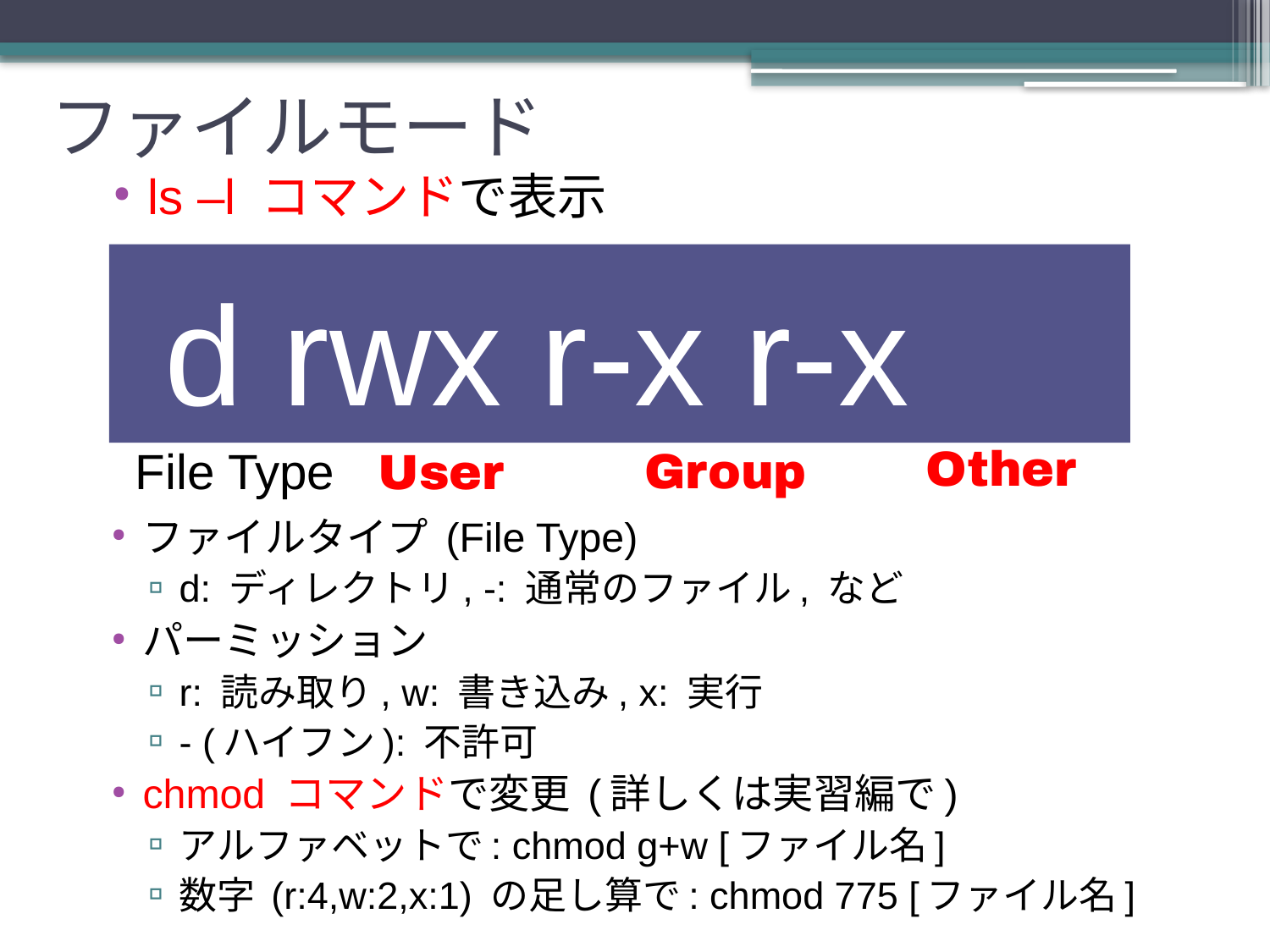

# ファイルモード
ls –l コマンドで表示
 d rwx r-x r-x
Other
Group
User
File Type
ファイルタイプ (File Type)
d: ディレクトリ, -: 通常のファイル, など
パーミッション
r: 読み取り, w: 書き込み, x: 実行
- (ハイフン): 不許可
chmod コマンドで変更 (詳しくは実習編で)
アルファベットで: chmod g+w [ファイル名]
数字 (r:4,w:2,x:1) の足し算で: chmod 775 [ファイル名]